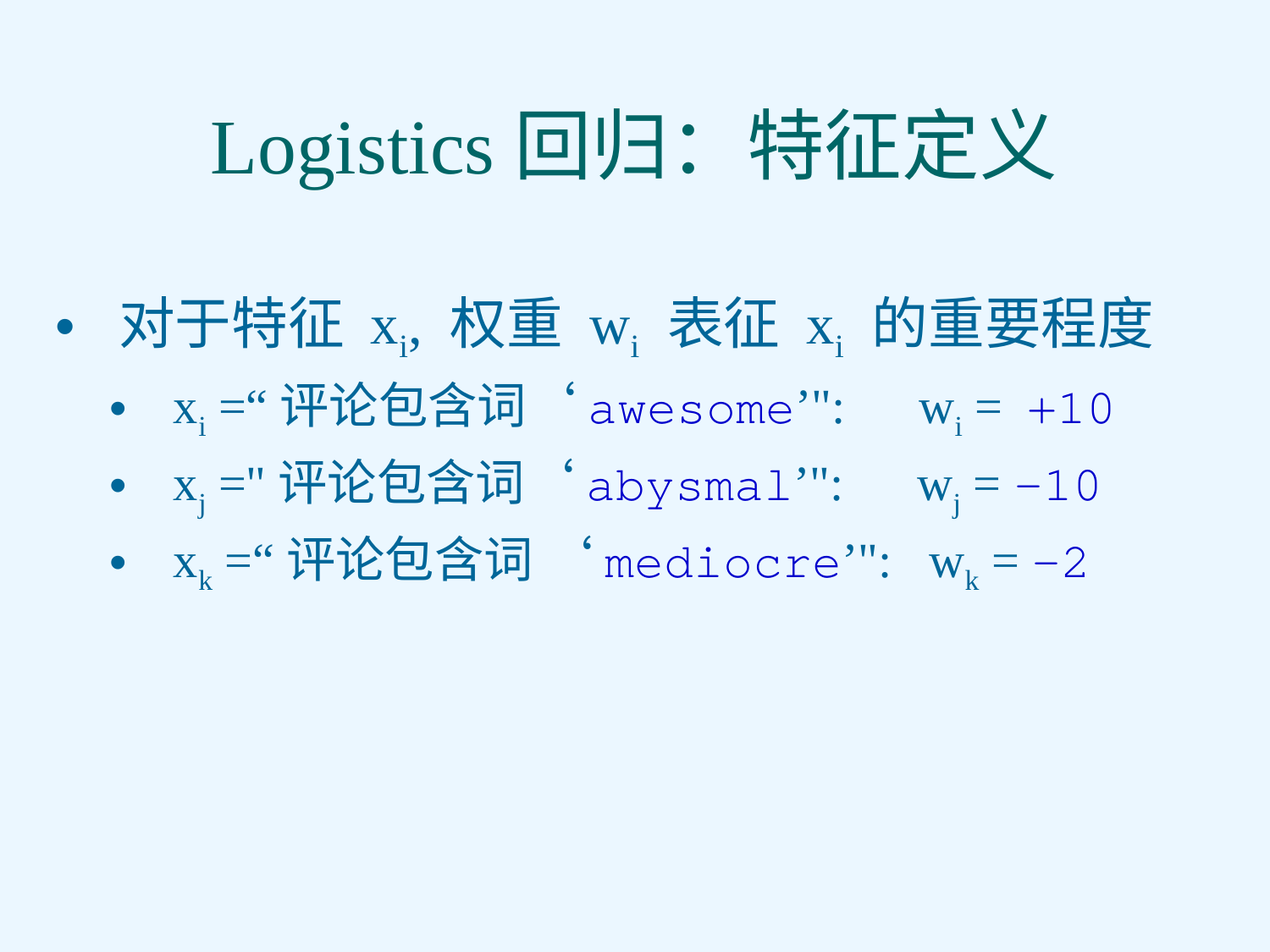

# Logistics回归：特征定义
对于特征 xi, 权重 wi 表征 xi 的重要程度
xi =“评论包含词‘awesome’":      wi =  +10
xj ="评论包含词‘abysmal’":      wj = -10
xk =“评论包含词 ‘mediocre’":   wk = -2